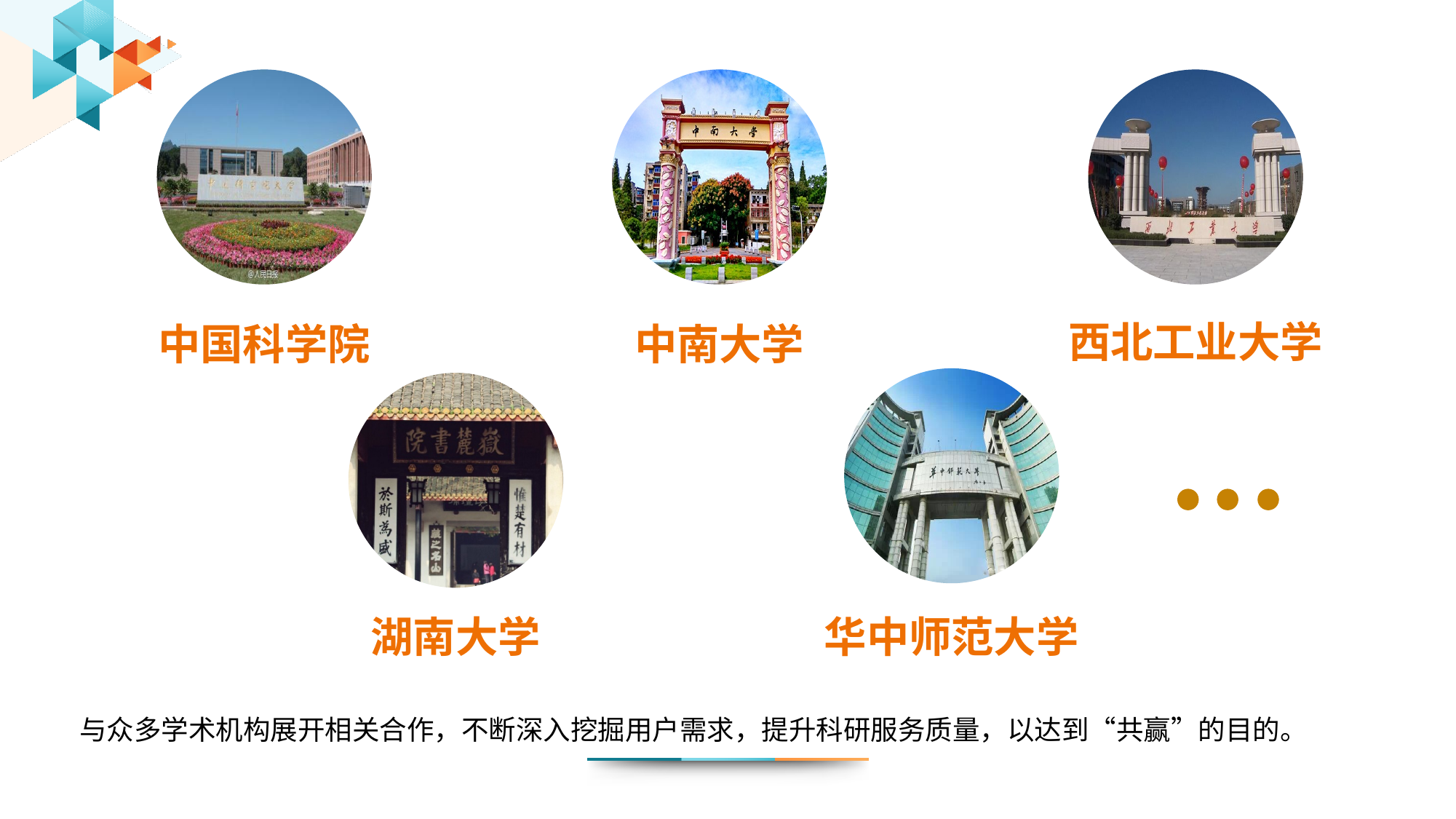

西北工业大学
中国科学院
中南大学

华中师范大学
湖南大学

与众多学术机构展开相关合作，不断深入挖掘用户需求，提升科研服务质量，以达到“共赢”的目的。